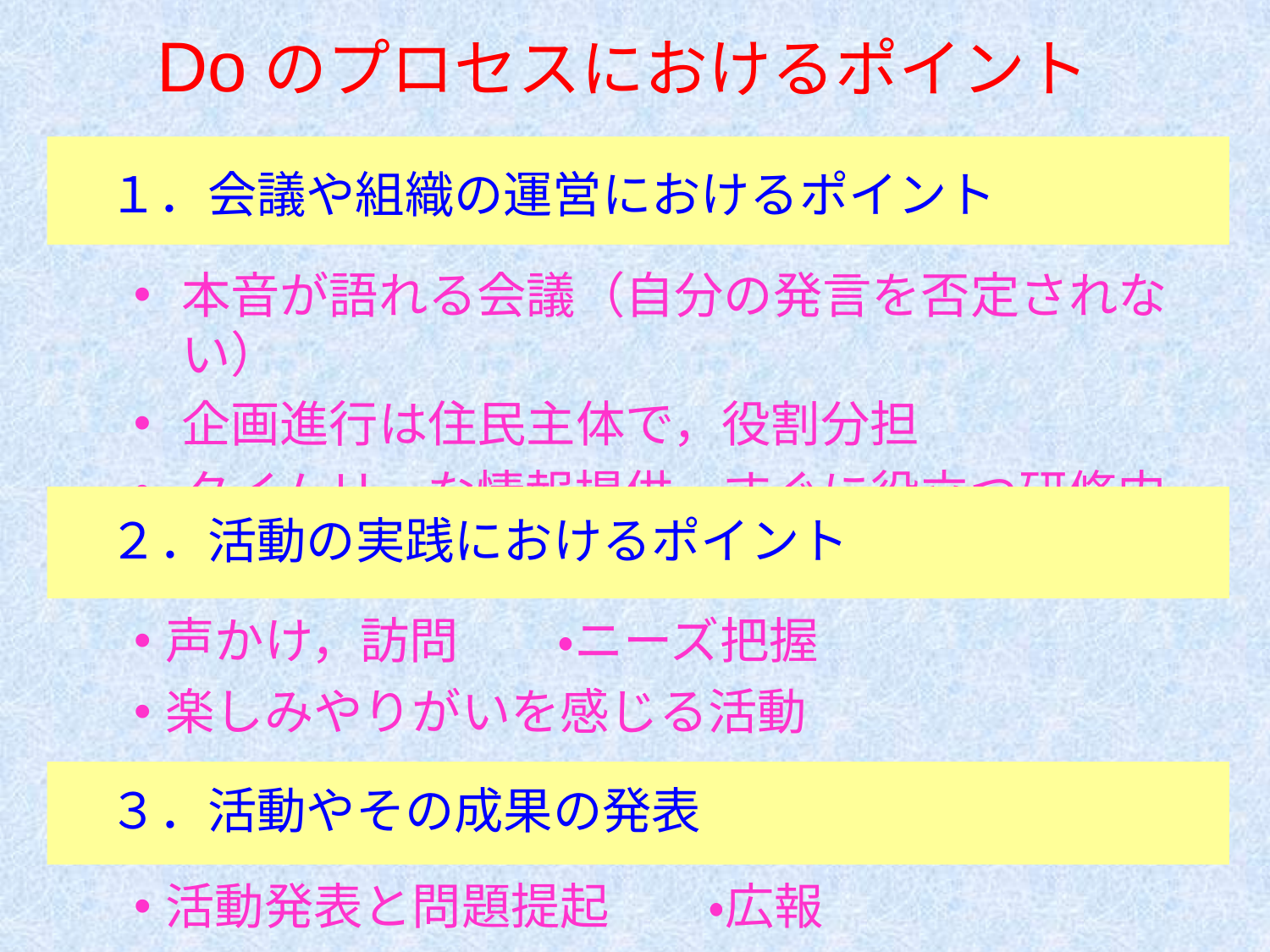

Doのプロセスにおけるポイント
　１．会議や組織の運営におけるポイント
本音が語れる会議（自分の発言を否定されない）
企画進行は住民主体で，役割分担
タイムリーな情報提供，すぐに役立つ研修内容

　２．活動の実践におけるポイント
声かけ，訪問　　・ニーズ把握
楽しみやりがいを感じる活動
　３．活動やその成果の発表
活動発表と問題提起　　・広報